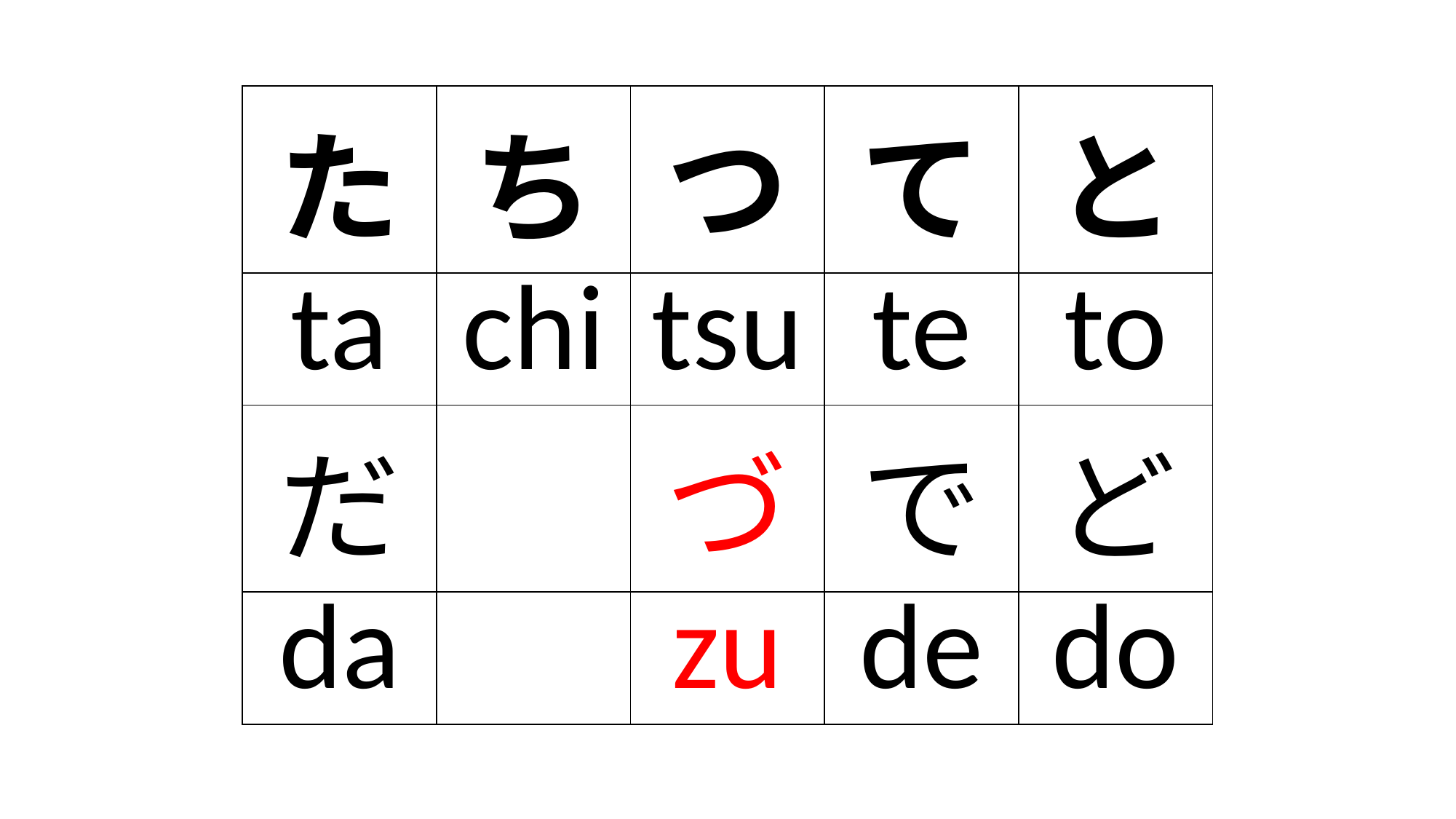

| た | ち | つ | て | と |
| --- | --- | --- | --- | --- |
| ta | chi | tsu | te | to |
| だ |  | づ | で | ど |
| da |  | zu | de | do |